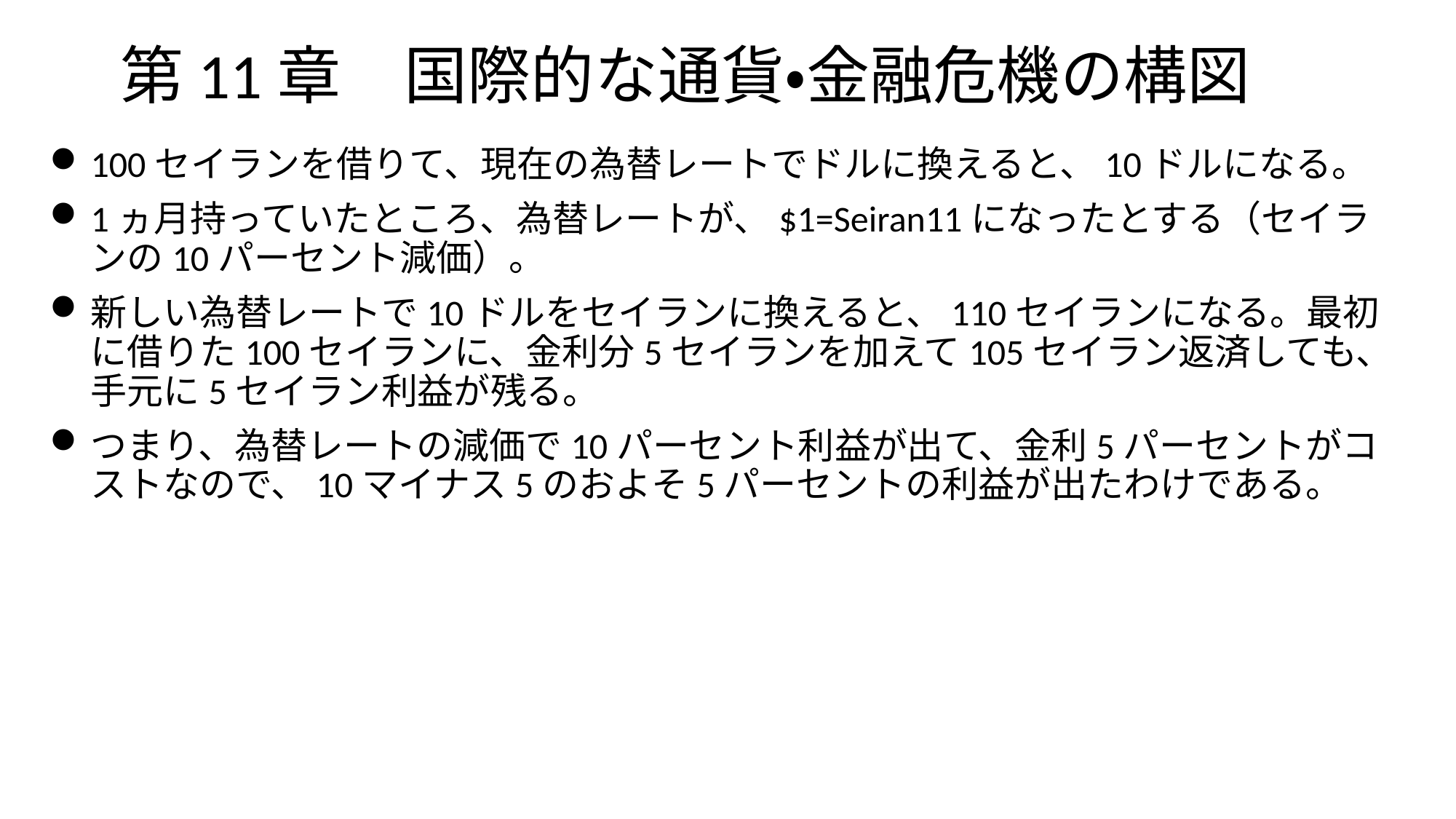

# 第11章　国際的な通貨・金融危機の構図
100セイランを借りて、現在の為替レートでドルに換えると、10ドルになる。
1ヵ月持っていたところ、為替レートが、$1=Seiran11になったとする（セイランの10パーセント減価）。
新しい為替レートで10ドルをセイランに換えると、110セイランになる。最初に借りた100セイランに、金利分5セイランを加えて105セイラン返済しても、手元に5セイラン利益が残る。
つまり、為替レートの減価で10パーセント利益が出て、金利5パーセントがコストなので、10マイナス5のおよそ5パーセントの利益が出たわけである。